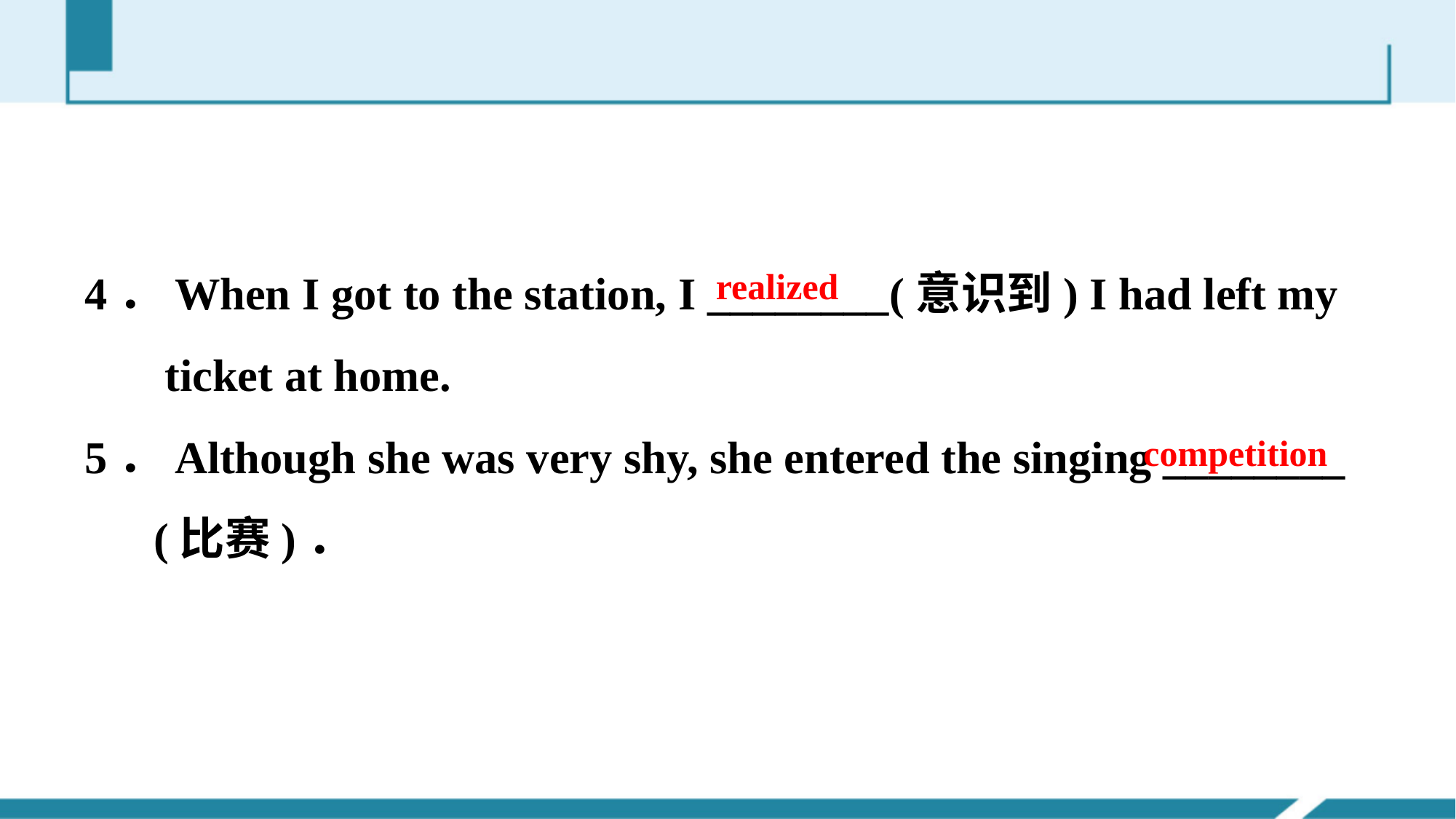

4．When I got to the station, I ________(意识到) I had left my
       ticket at home.
5．Although she was very shy, she entered the singing ________
      (比赛)．
realized
competition